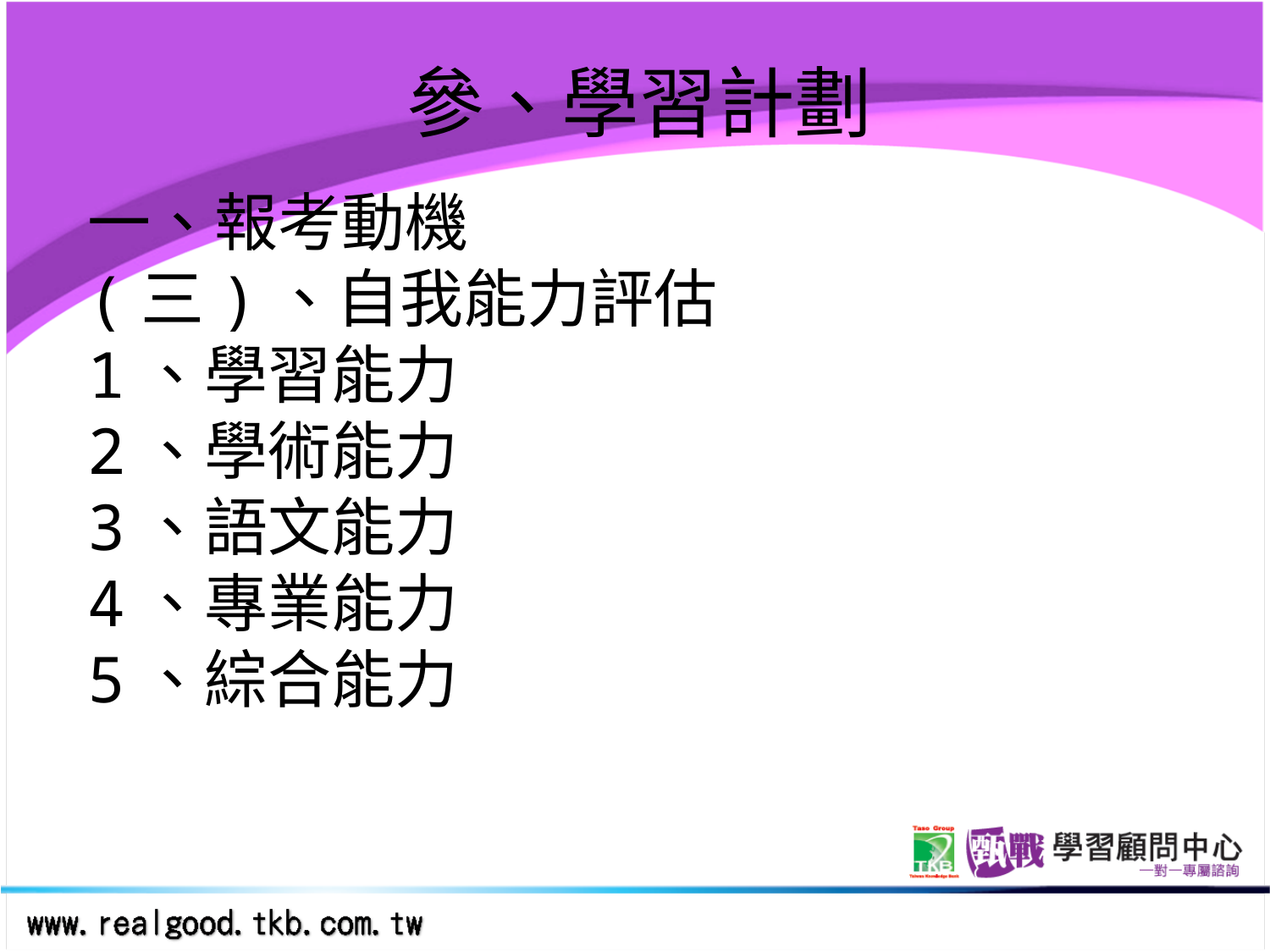

# 參、學習計劃
一、報考動機
(三)、自我能力評估
1、學習能力
2、學術能力
3、語文能力
4、專業能力
5、綜合能力